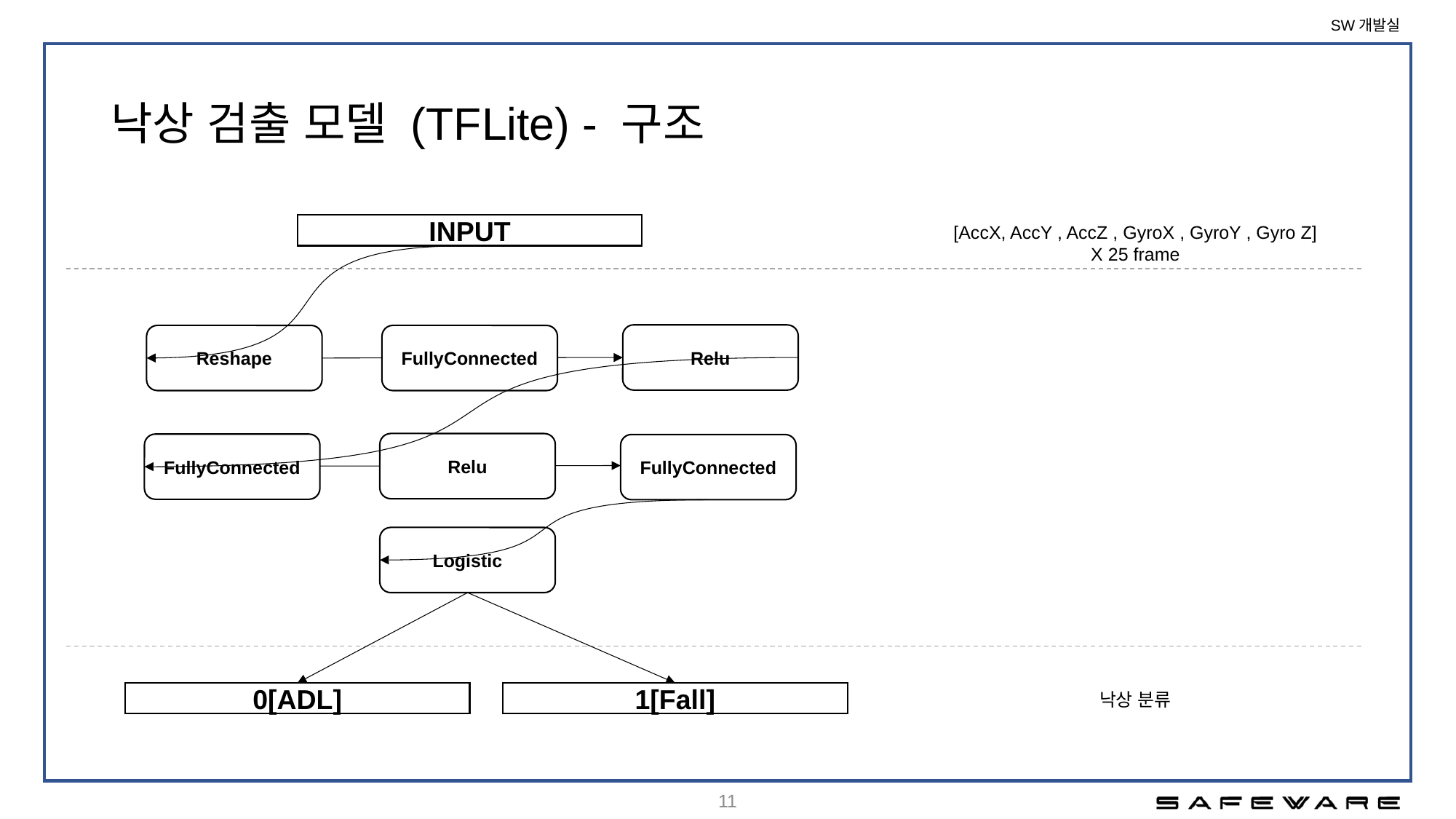

# 낙상 검출 모델 (TFLite) - 구조
INPUT
Reshape
FullyConnected
Relu
FullyConnected
FullyConnected
Logistic
0[ADL]
Relu
1[Fall]
[AccX, AccY , AccZ , GyroX , GyroY , Gyro Z]
X 25 frame
낙상 분류
11